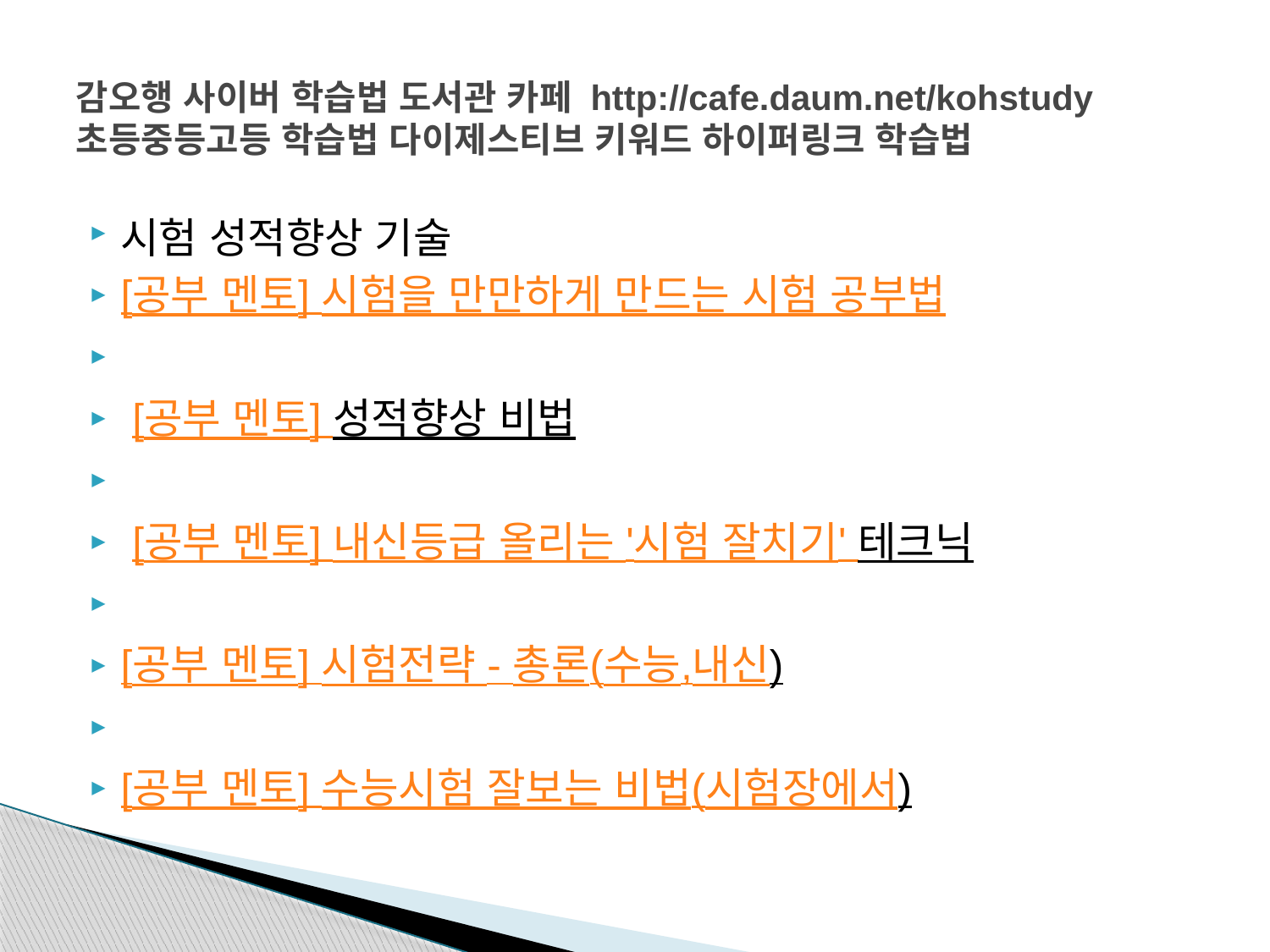

# 감오행 사이버 학습법 도서관 카페 http://cafe.daum.net/kohstudy 초등중등고등 학습법 다이제스티브 키워드 하이퍼링크 학습법
시험 성적향상 기술
[공부 멘토] 시험을 만만하게 만드는 시험 공부법

 [공부 멘토] 성적향상 비법

 [공부 멘토] 내신등급 올리는 '시험 잘치기' 테크닉

[공부 멘토] 시험전략 - 총론(수능,내신)

[공부 멘토] 수능시험 잘보는 비법(시험장에서)